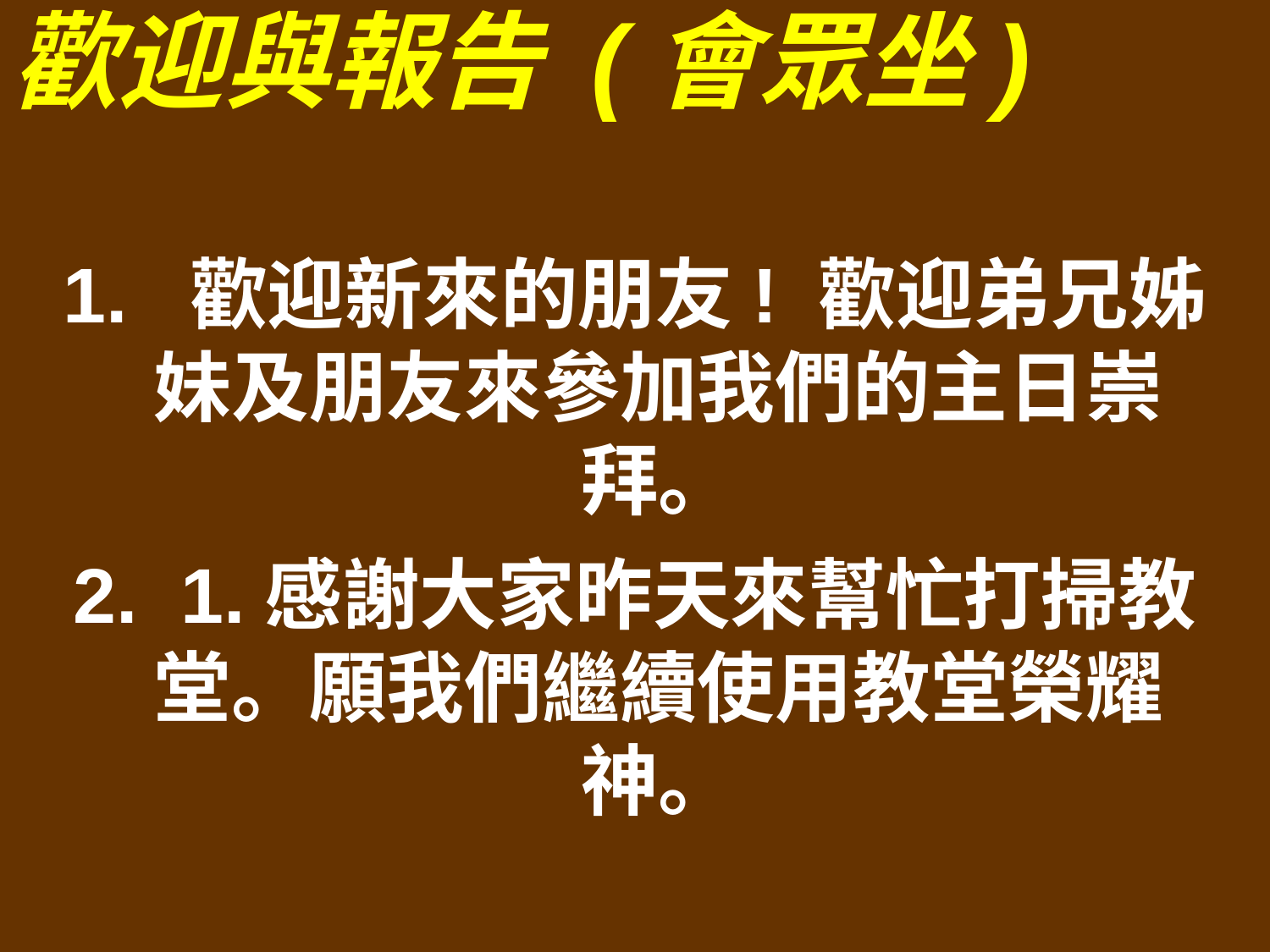

歡迎與報告 (會眾坐)

1.  歡迎新來的朋友! 歡迎弟兄姊妹及朋友來參加我們的主日崇拜。
2.  1.感謝大家昨天來幫忙打掃教堂。願我們繼續使用教堂榮耀神。